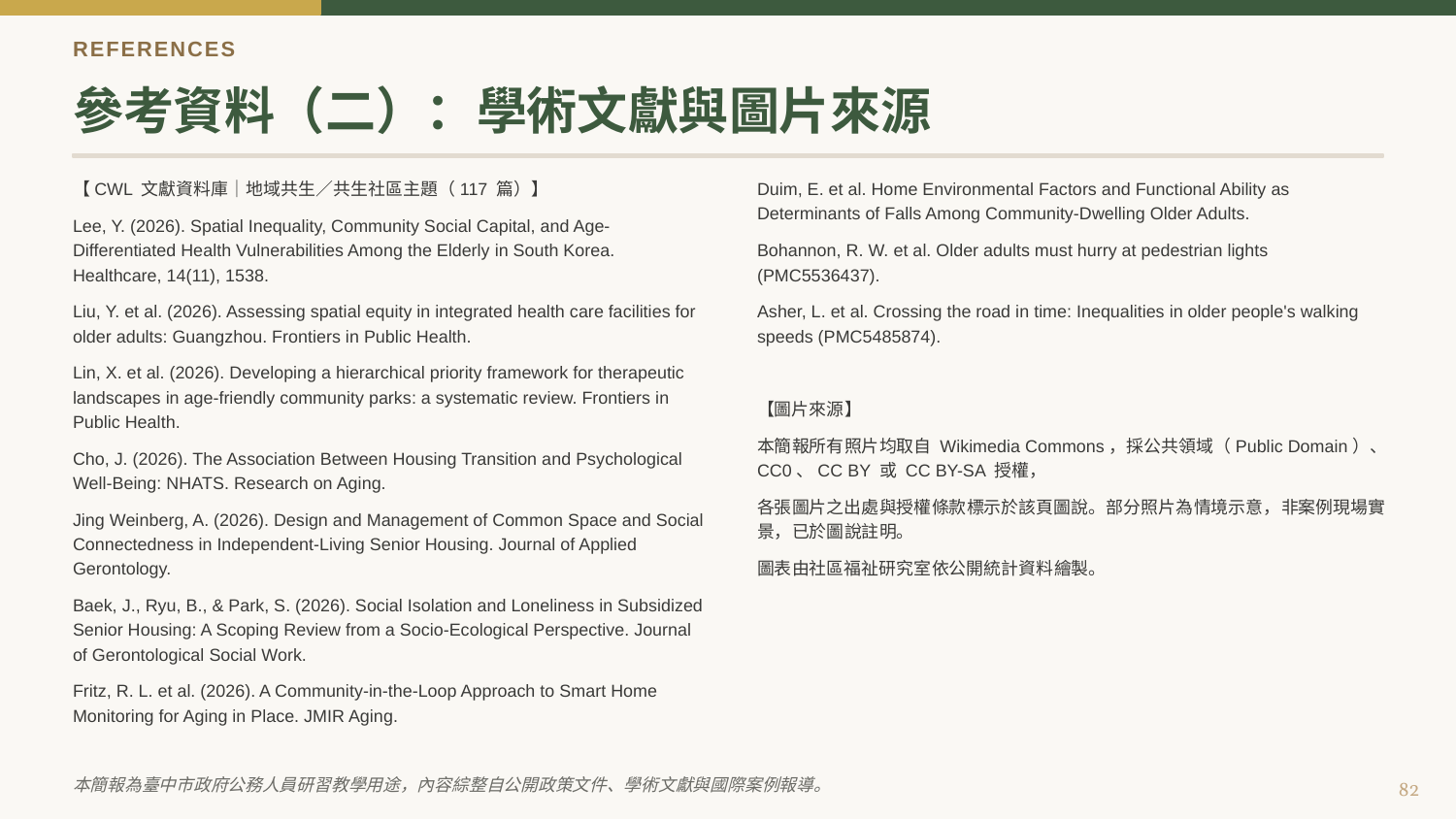

REFERENCES
參考資料（二）：學術文獻與圖片來源

【CWL 文獻資料庫｜地域共生／共生社區主題（117 篇）】
Lee, Y. (2026). Spatial Inequality, Community Social Capital, and Age-Differentiated Health Vulnerabilities Among the Elderly in South Korea. Healthcare, 14(11), 1538.
Liu, Y. et al. (2026). Assessing spatial equity in integrated health care facilities for older adults: Guangzhou. Frontiers in Public Health.
Lin, X. et al. (2026). Developing a hierarchical priority framework for therapeutic landscapes in age-friendly community parks: a systematic review. Frontiers in Public Health.
Cho, J. (2026). The Association Between Housing Transition and Psychological Well-Being: NHATS. Research on Aging.
Jing Weinberg, A. (2026). Design and Management of Common Space and Social Connectedness in Independent-Living Senior Housing. Journal of Applied Gerontology.
Baek, J., Ryu, B., & Park, S. (2026). Social Isolation and Loneliness in Subsidized Senior Housing: A Scoping Review from a Socio-Ecological Perspective. Journal of Gerontological Social Work.
Fritz, R. L. et al. (2026). A Community-in-the-Loop Approach to Smart Home Monitoring for Aging in Place. JMIR Aging.
Duim, E. et al. Home Environmental Factors and Functional Ability as Determinants of Falls Among Community-Dwelling Older Adults.
Bohannon, R. W. et al. Older adults must hurry at pedestrian lights (PMC5536437).
Asher, L. et al. Crossing the road in time: Inequalities in older people's walking speeds (PMC5485874).

【圖片來源】
本簡報所有照片均取自 Wikimedia Commons，採公共領域（Public Domain）、CC0、CC BY 或 CC BY-SA 授權，
各張圖片之出處與授權條款標示於該頁圖說。部分照片為情境示意，非案例現場實景，已於圖說註明。
圖表由社區福祉研究室依公開統計資料繪製。
本簡報為臺中市政府公務人員研習教學用途，內容綜整自公開政策文件、學術文獻與國際案例報導。
82